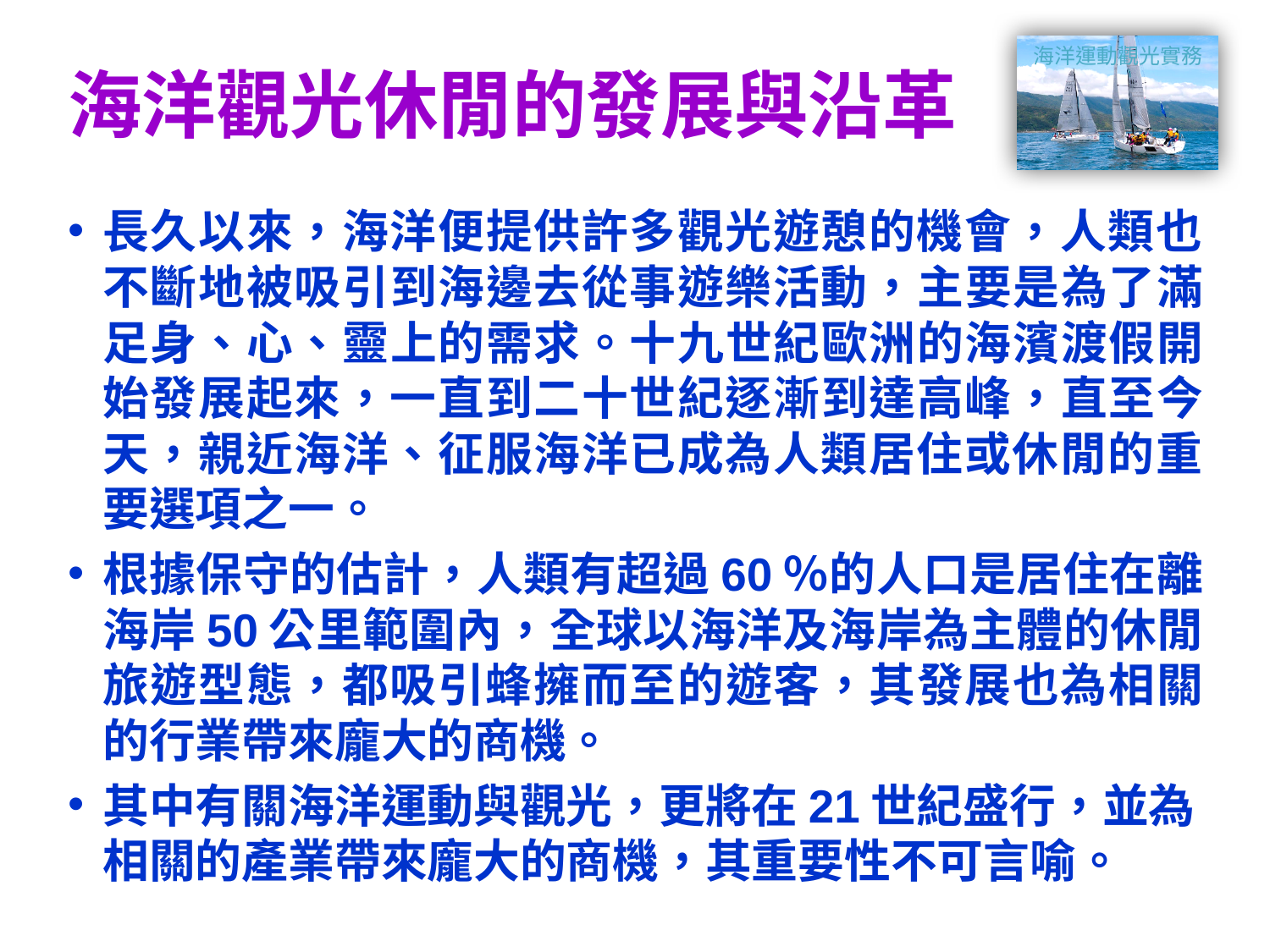

# 海洋觀光休閒的發展與沿革
長久以來，海洋便提供許多觀光遊憩的機會，人類也不斷地被吸引到海邊去從事遊樂活動，主要是為了滿足身、心、靈上的需求。十九世紀歐洲的海濱渡假開始發展起來，一直到二十世紀逐漸到達高峰，直至今天，親近海洋、征服海洋已成為人類居住或休閒的重要選項之一。
根據保守的估計，人類有超過60％的人口是居住在離海岸50公里範圍內，全球以海洋及海岸為主體的休閒旅遊型態，都吸引蜂擁而至的遊客，其發展也為相關的行業帶來龐大的商機。
其中有關海洋運動與觀光，更將在21世紀盛行，並為相關的產業帶來龐大的商機，其重要性不可言喻。